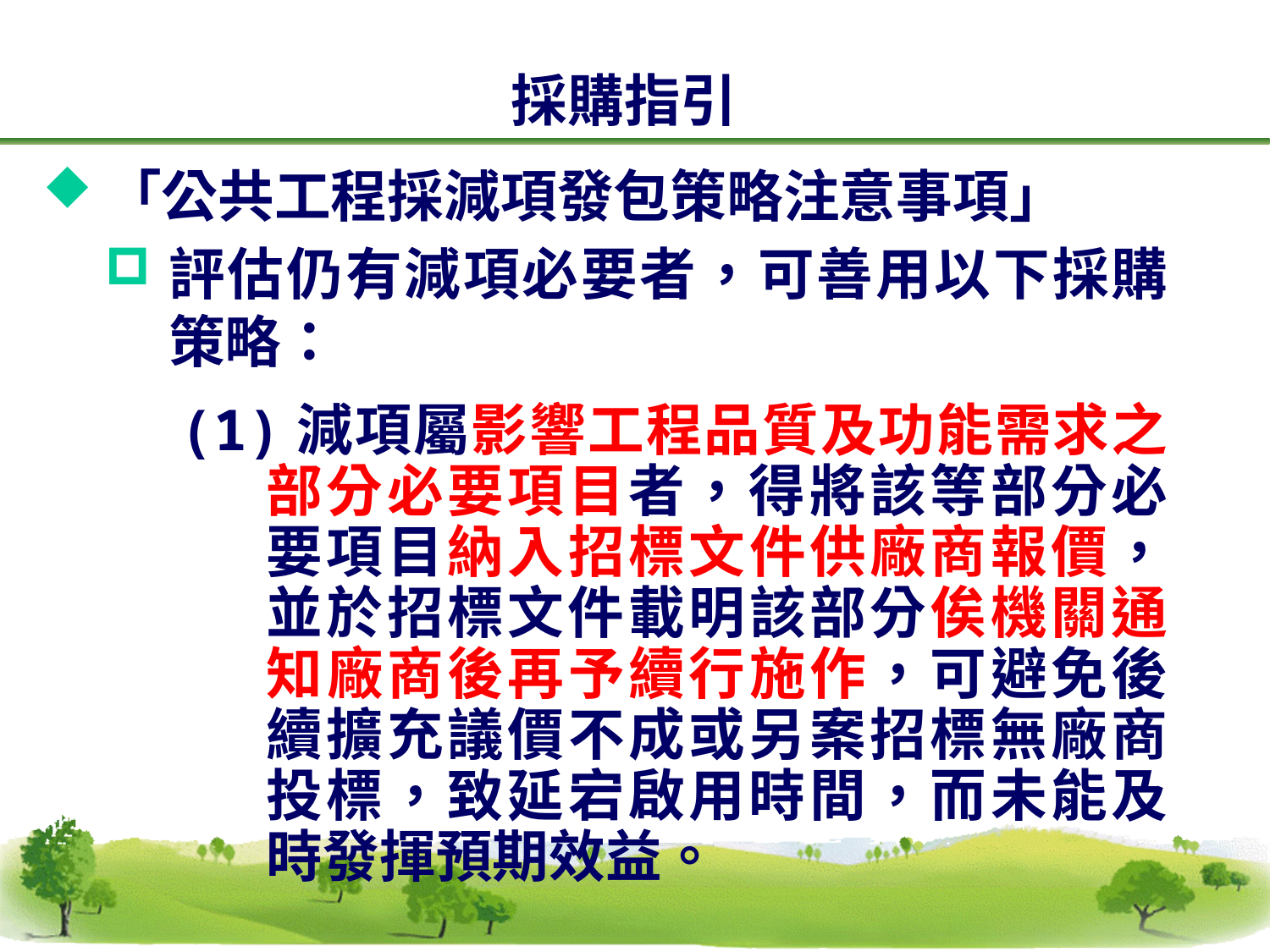

採購指引
「公共工程採減項發包策略注意事項」
評估仍有減項必要者，可善用以下採購策略：
(1)減項屬影響工程品質及功能需求之部分必要項目者，得將該等部分必要項目納入招標文件供廠商報價，並於招標文件載明該部分俟機關通知廠商後再予續行施作，可避免後續擴充議價不成或另案招標無廠商投標，致延宕啟用時間，而未能及時發揮預期效益。